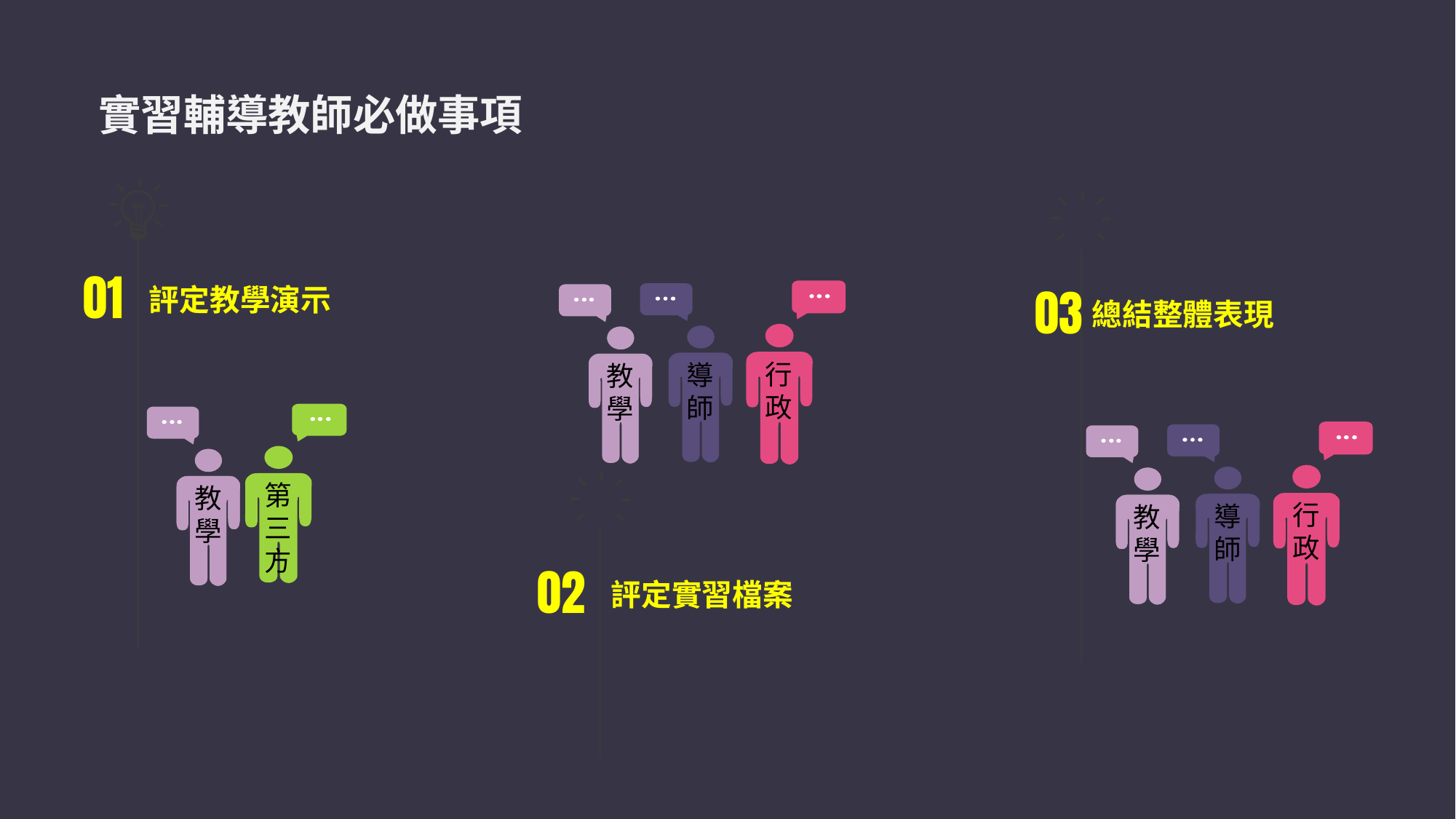

實習輔導教師必做事項

01
評定教學演示

第
三
方

教
學

總結整體表現

行
政

導
師

教
學

行
政

導
師

教
學

02
評定實習檔案
03